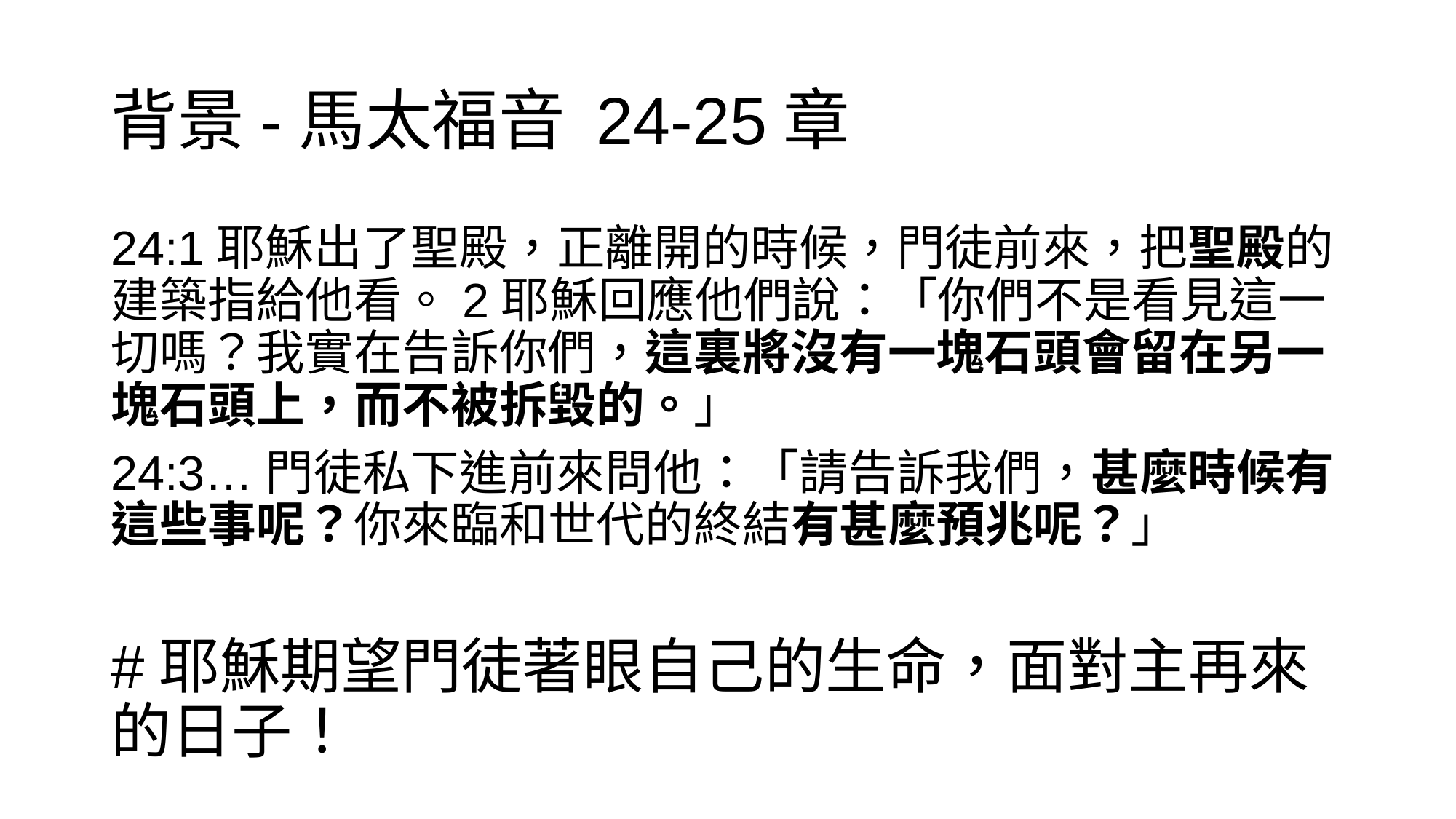

# 背景-馬太福音 24-25章
24:1耶穌出了聖殿，正離開的時候，門徒前來，把聖殿的建築指給他看。2耶穌回應他們說：「你們不是看見這一切嗎？我實在告訴你們，這裏將沒有一塊石頭會留在另一塊石頭上，而不被拆毀的。」
24:3…門徒私下進前來問他：「請告訴我們，甚麼時候有這些事呢？你來臨和世代的終結有甚麼預兆呢？」

#耶穌期望門徒著眼自己的生命，面對主再來的日子！